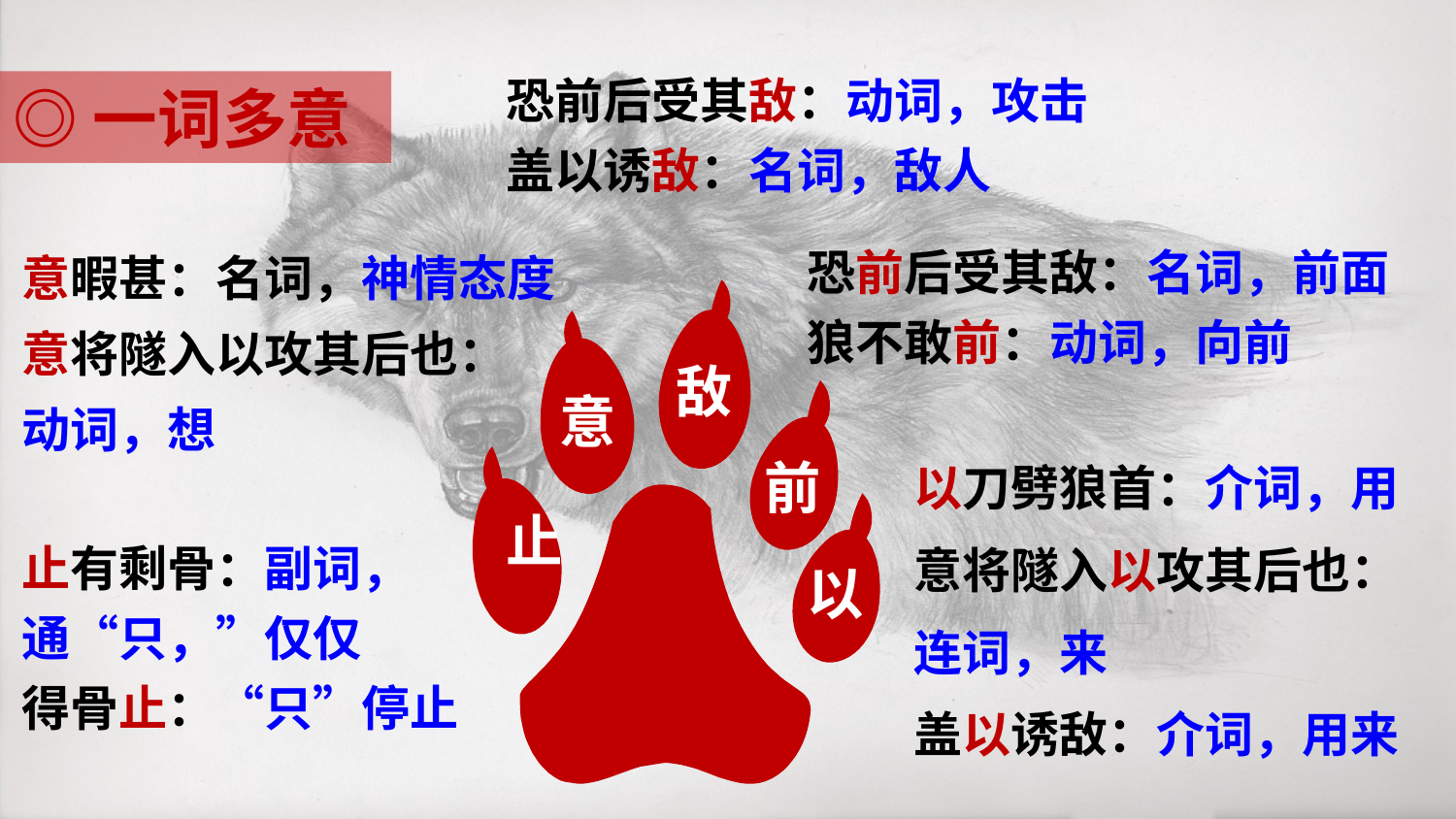

恐前后受其敌：动词，攻击
盖以诱敌：名词，敌人
◎一词多意
意暇甚：名词，神情态度
意将隧入以攻其后也：
动词，想
恐前后受其敌：名词，前面
狼不敢前：动词，向前

敌
意
前
止

以
以刀劈狼首：介词，用
意将隧入以攻其后也：
连词，来
盖以诱敌：介词，用来
止有剩骨：副词，
通“只，”仅仅
得骨止：“只”停止